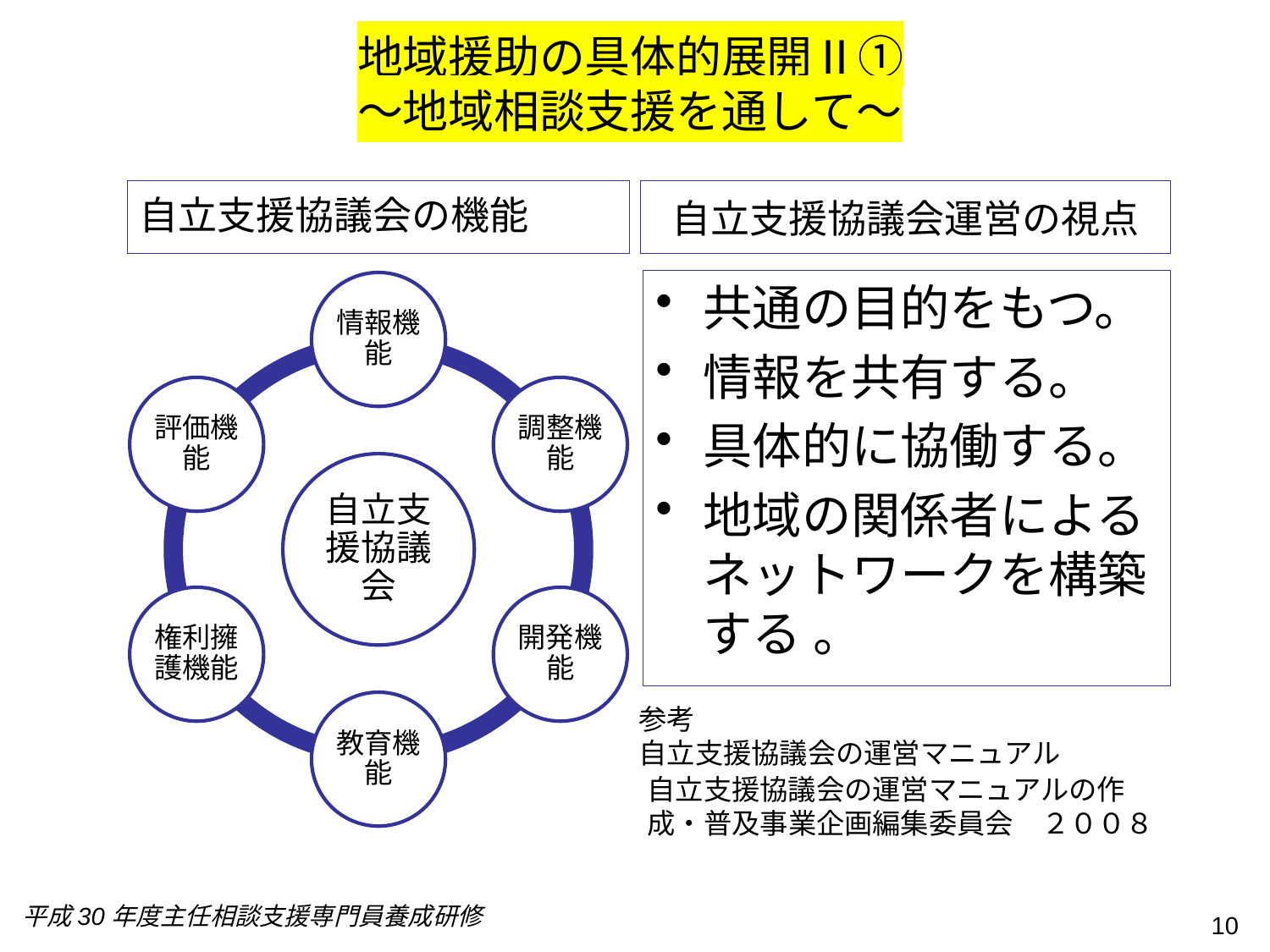

地域援助の具体的展開Ⅱ①
～地域相談支援を通して～
自立支援協議会の機能
# 自立支援協議会運営の視点
自立支援協議会
情報機能
調整機能
開発機能
教育機能
権利擁護機能
評価機能
共通の目的をもつ。
情報を共有する。
具体的に協働する。
地域の関係者によるネットワークを構築する 。
参考
自立支援協議会の運営マニュアル
自立支援協議会の運営マニュアルの作成・普及事業企画編集委員会　２００８
平成30年度主任相談支援専門員養成研修
10